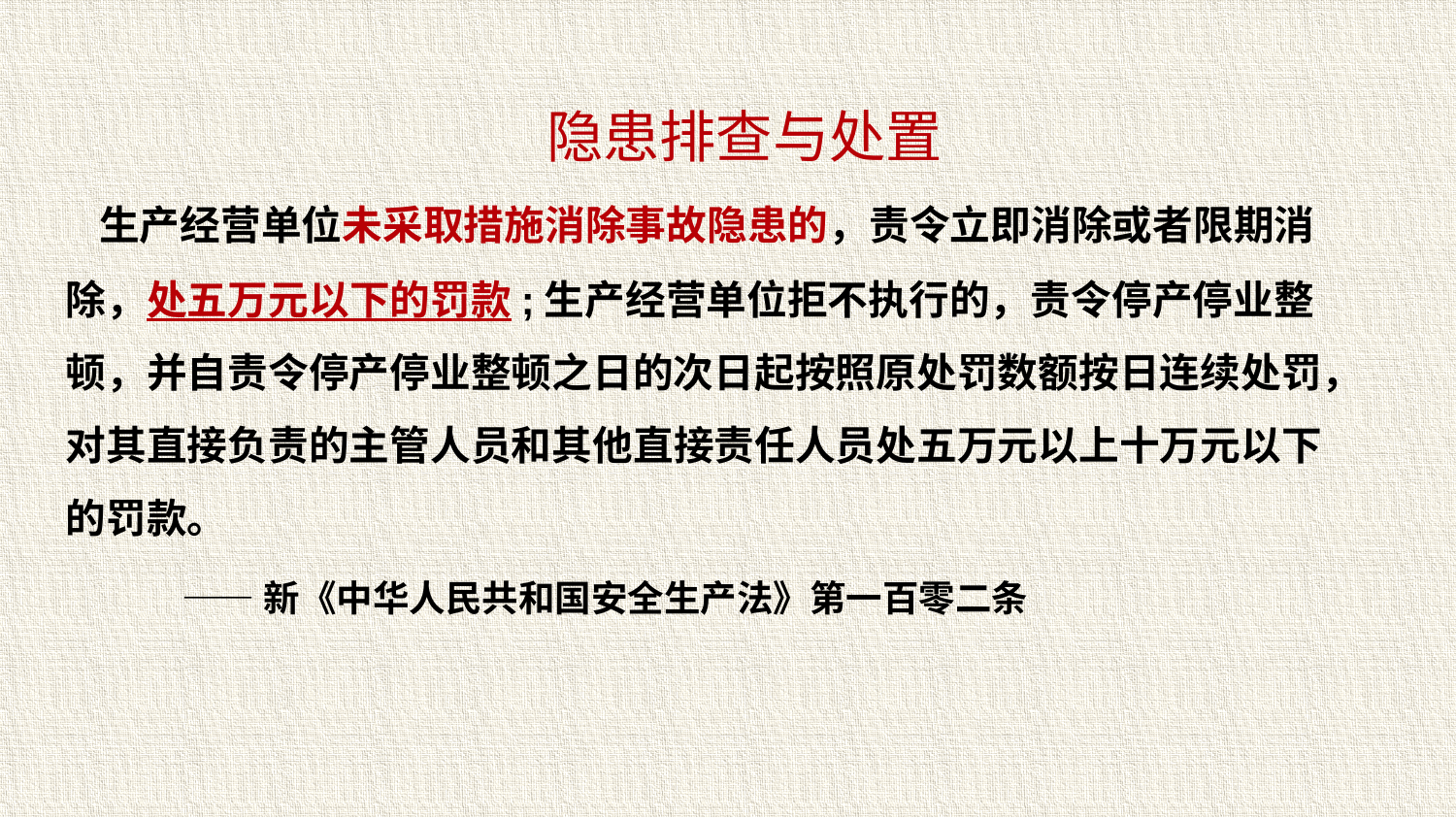

隐患排查与处置
  生产经营单位未采取措施消除事故隐患的，责令立即消除或者限期消除，处五万元以下的罚款;生产经营单位拒不执行的，责令停产停业整顿，并自责令停产停业整顿之日的次日起按照原处罚数额按日连续处罚，对其直接负责的主管人员和其他直接责任人员处五万元以上十万元以下的罚款。
                ——新《中华人民共和国安全生产法》第一百零二条